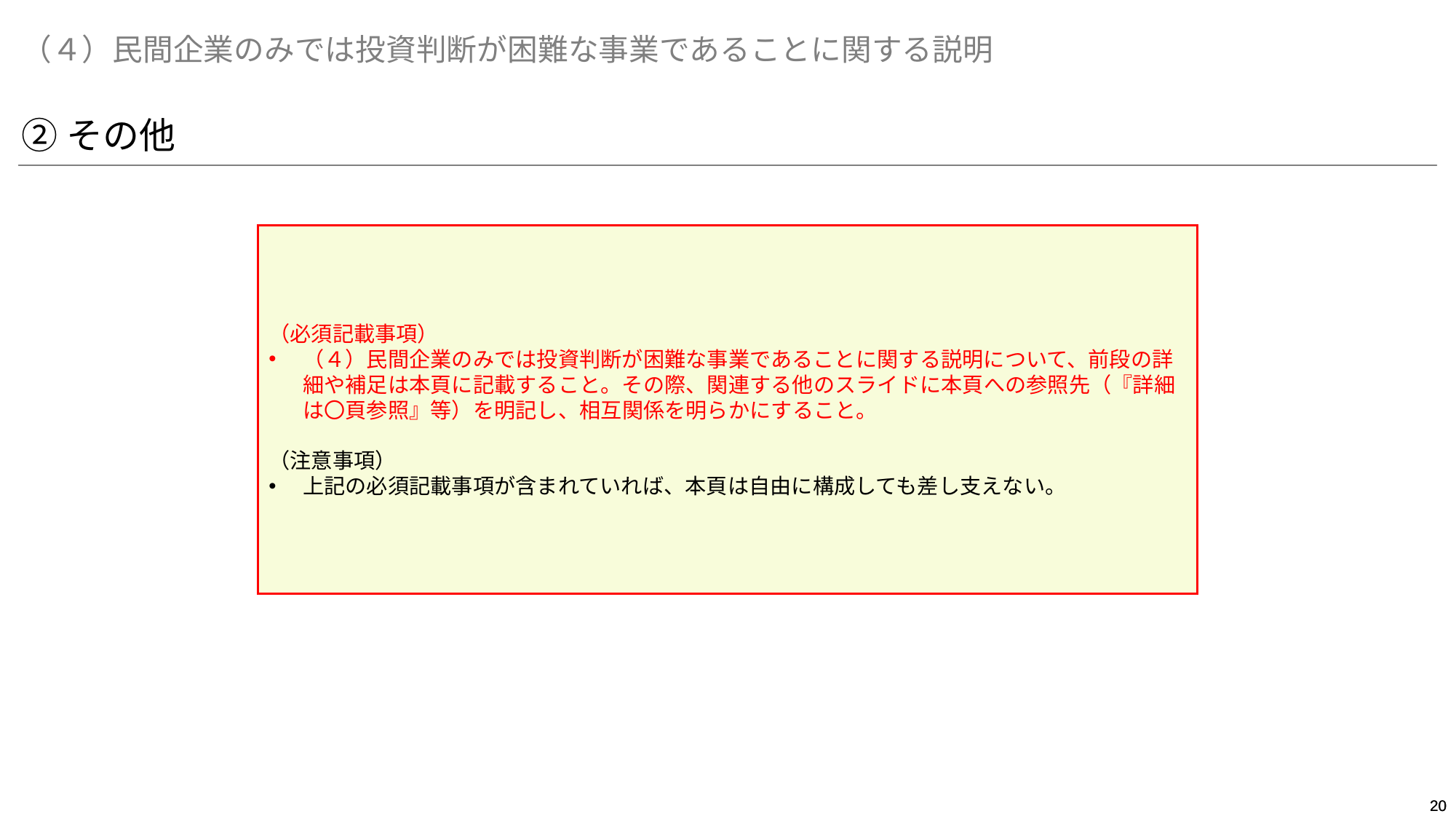

（４）民間企業のみでは投資判断が困難な事業であることに関する説明
②その他
（必須記載事項）
（４）民間企業のみでは投資判断が困難な事業であることに関する説明について、前段の詳細や補足は本頁に記載すること。その際、関連する他のスライドに本頁への参照先（『詳細は〇頁参照』等）を明記し、相互関係を明らかにすること。
（注意事項）
上記の必須記載事項が含まれていれば、本頁は自由に構成しても差し支えない。